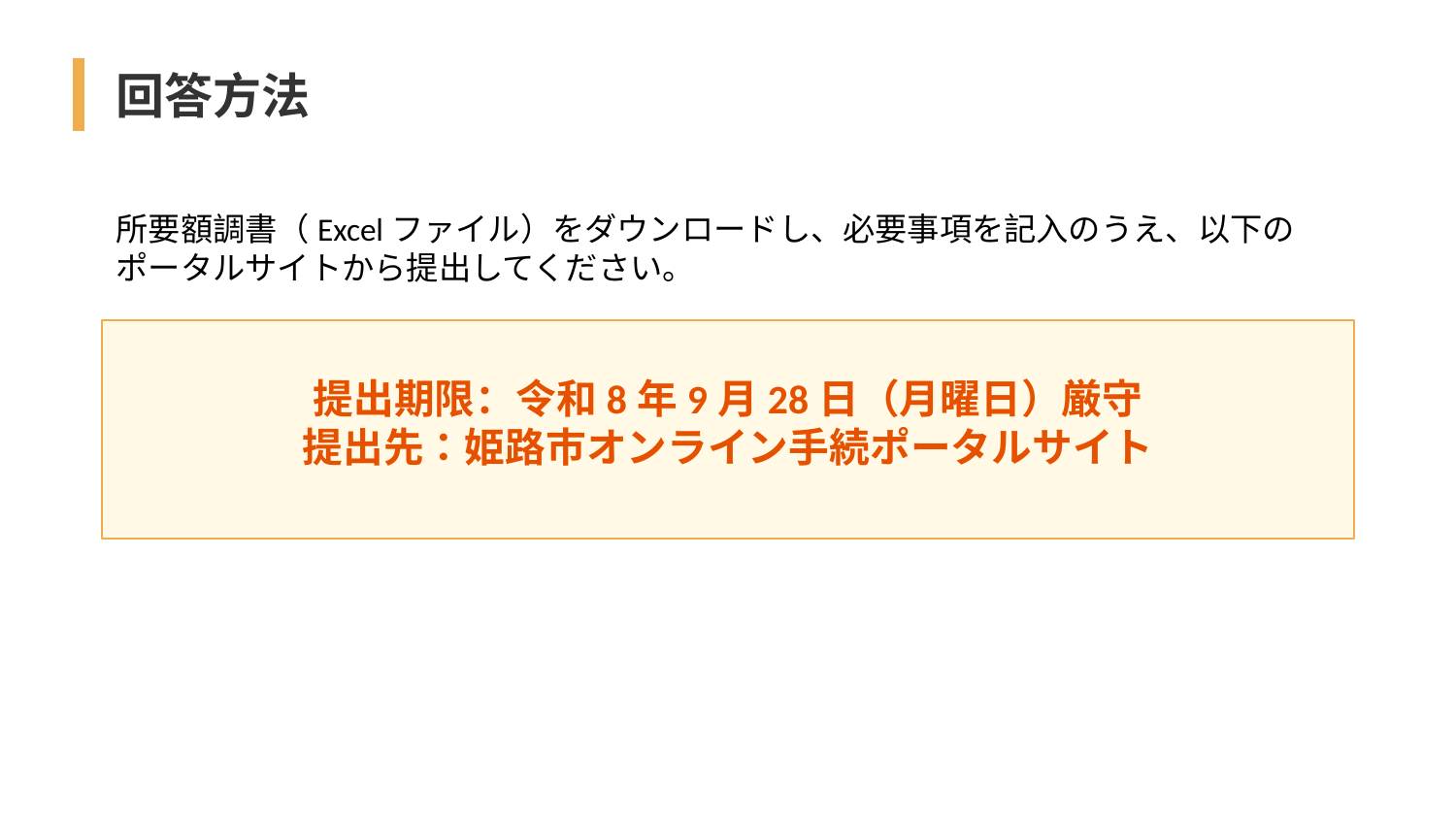

回答方法
所要額調書（Excelファイル）をダウンロードし、必要事項を記入のうえ、以下のポータルサイトから提出してください。

提出期限：令和8年9月28日（月曜日）厳守
提出先：姫路市オンライン手続ポータルサイト